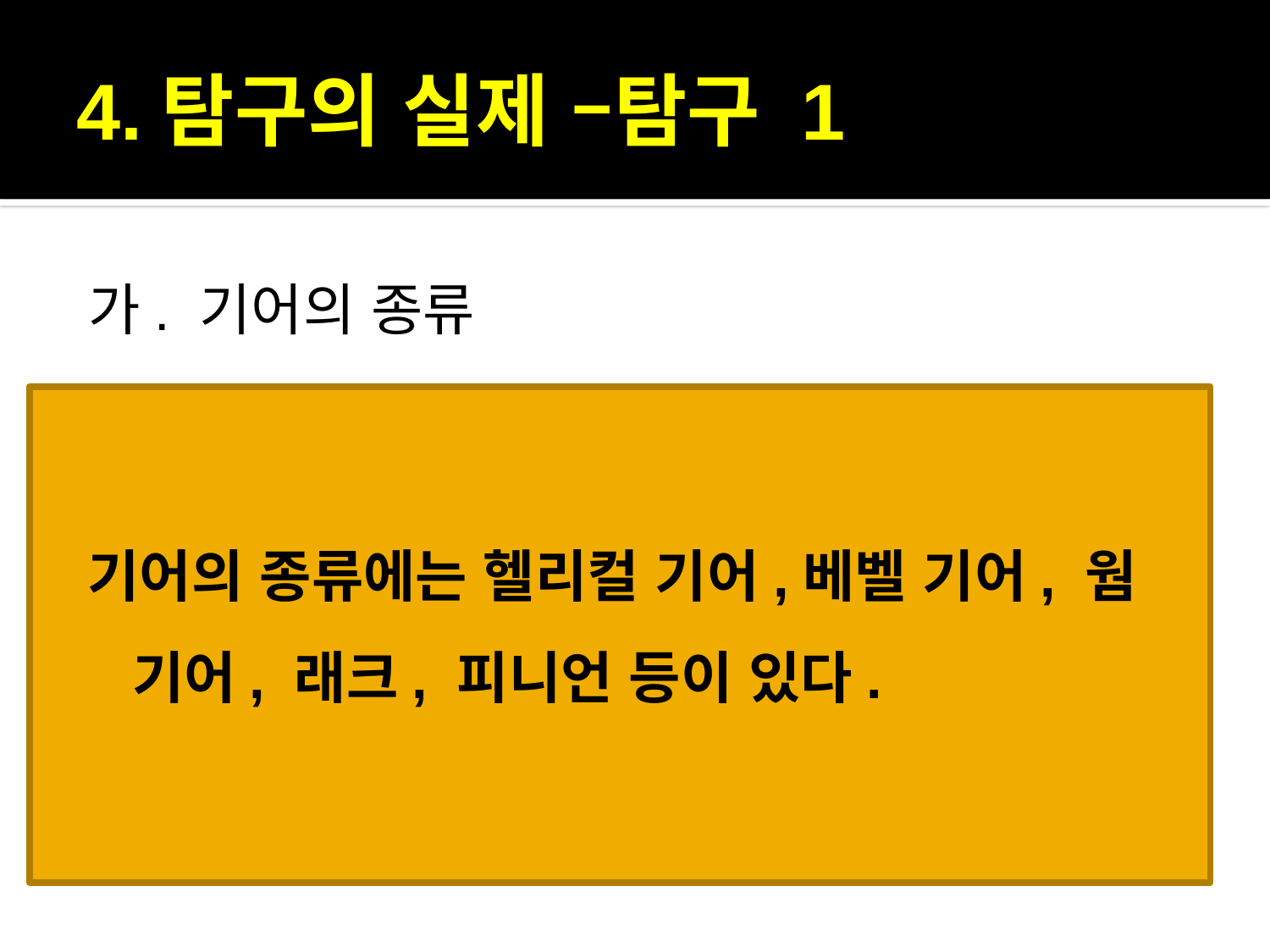

# 4.탐구의 실제 –탐구 1
가. 기어의 종류

기어의 종류에는 헬리컬 기어,베벨 기어, 웜 기어, 래크, 피니언 등이 있다.